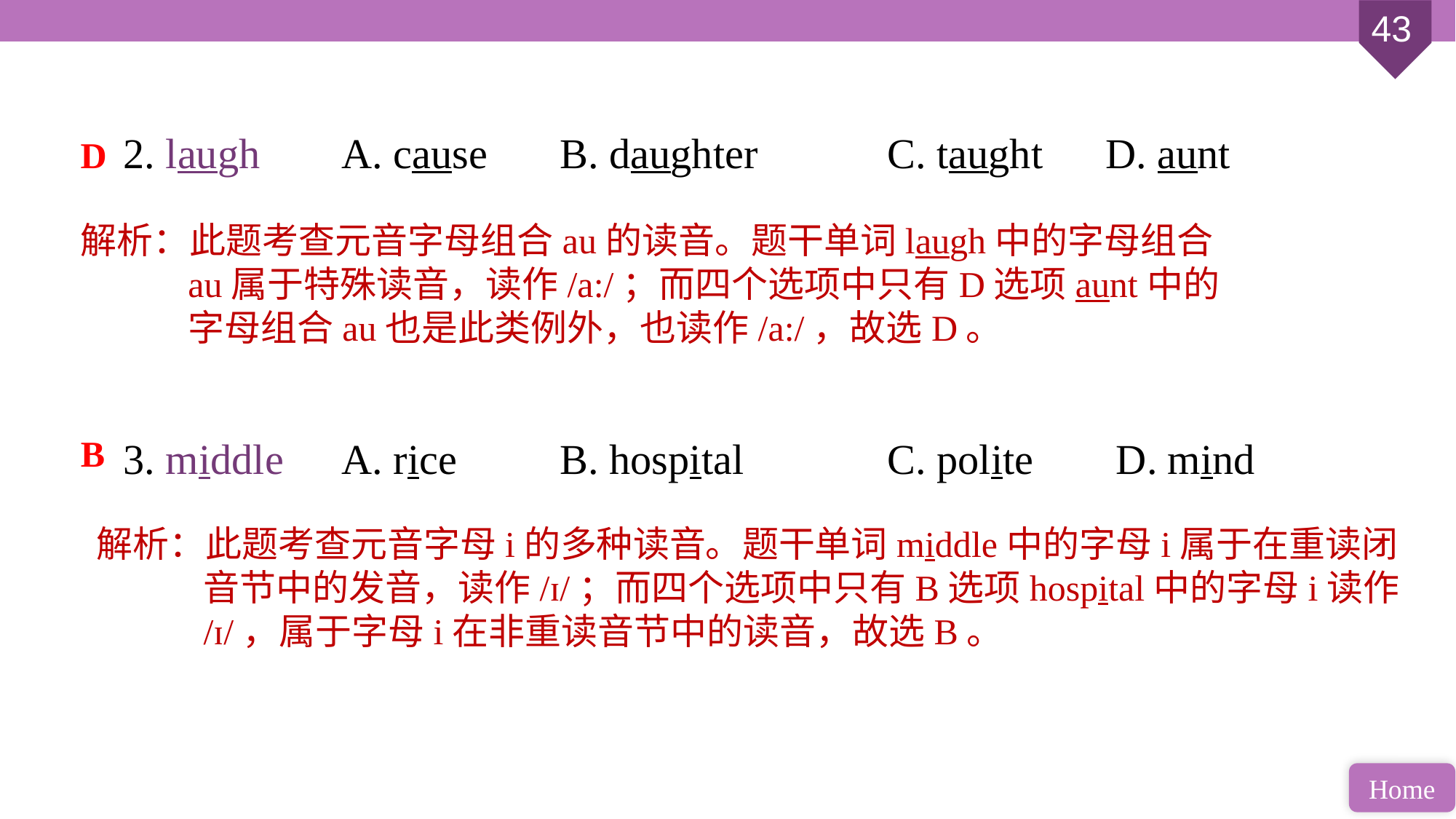

2. laugh 	A. cause 	B. daughter 		C. taught 	D. aunt

3. middle 	A. rice 	B. hospital 		C. polite	 D. mind
D
解析：此题考查元音字母组合au的读音。题干单词laugh中的字母组合au属于特殊读音，读作/a:/；而四个选项中只有D选项aunt中的字母组合au也是此类例外，也读作/a:/，故选D。
B
解析：此题考查元音字母i的多种读音。题干单词middle中的字母i属于在重读闭音节中的发音，读作/ɪ/；而四个选项中只有B选项hospital中的字母i读作/ɪ/，属于字母i在非重读音节中的读音，故选B。